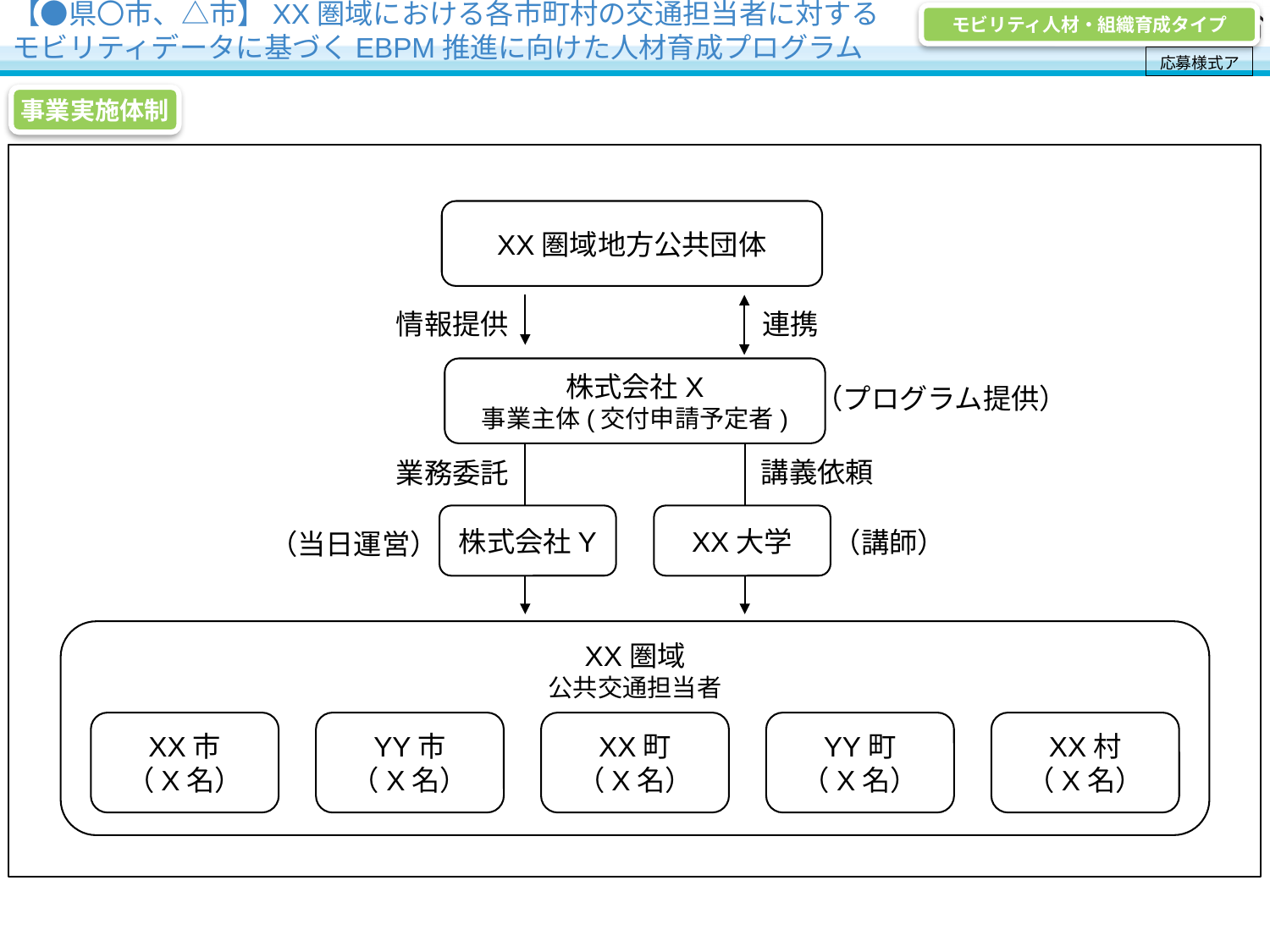

【●県〇市、△市】XX圏域における各市町村の交通担当者に対する
モビリティデータに基づくEBPM推進に向けた人材育成プログラム
モビリティ人材・組織育成タイプ
応募様式ア
事業実施体制

XX圏域地方公共団体
情報提供
連携
株式会社X
事業主体(交付申請予定者)
（プログラム提供）
講義依頼
業務委託
株式会社Y
XX大学
（講師）
（当日運営）
XX圏域
公共交通担当者
XX市
（X名）
YY市
（X名）
XX町
（X名）
YY町
（X名）
XX村
（X名）